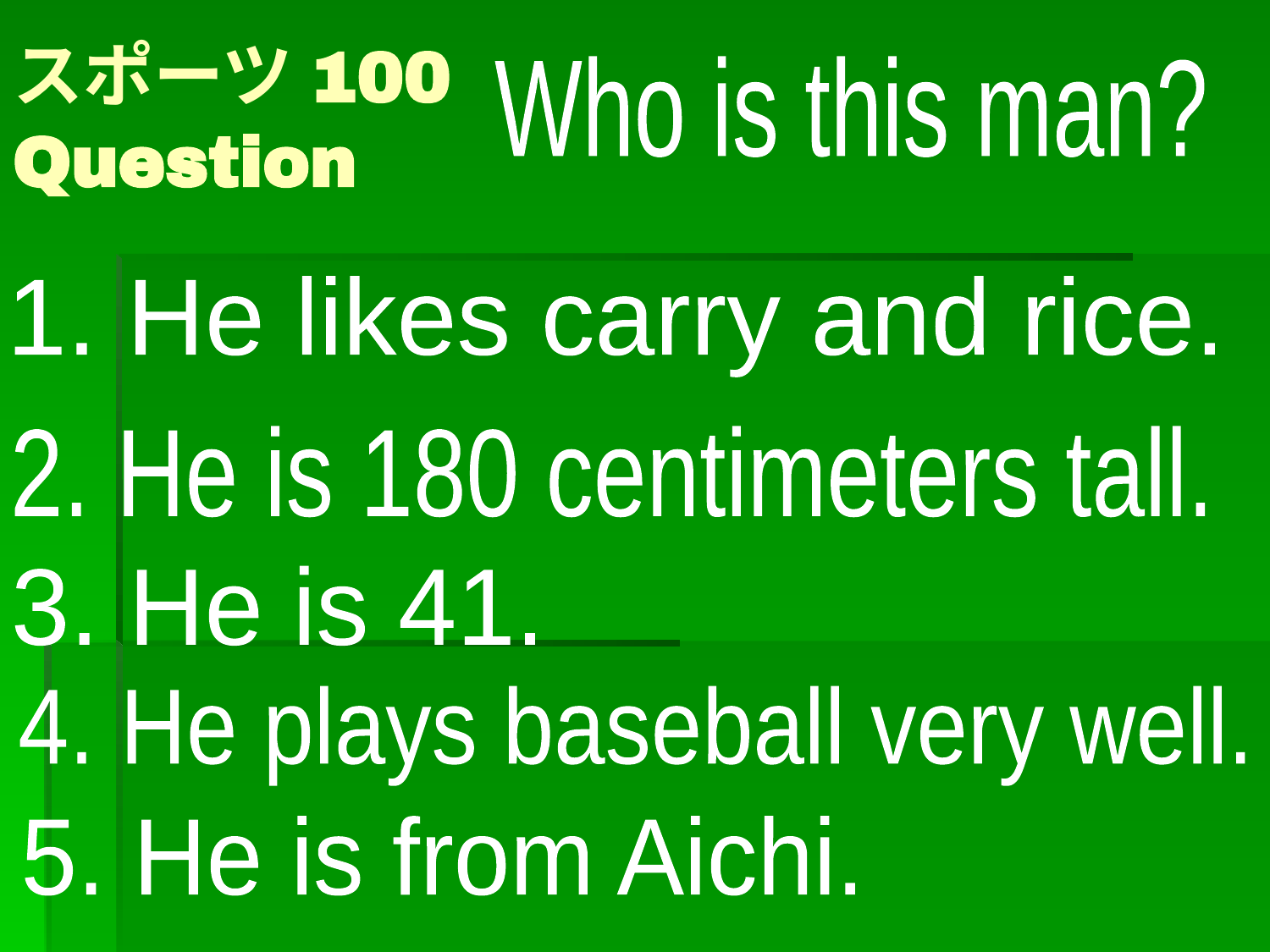

# スポーツ100 Question
Who is this man?
1. He likes carry and rice.
2. He is 180 centimeters tall.
3. He is 41.
4. He plays baseball very well.
5. He is from Aichi.